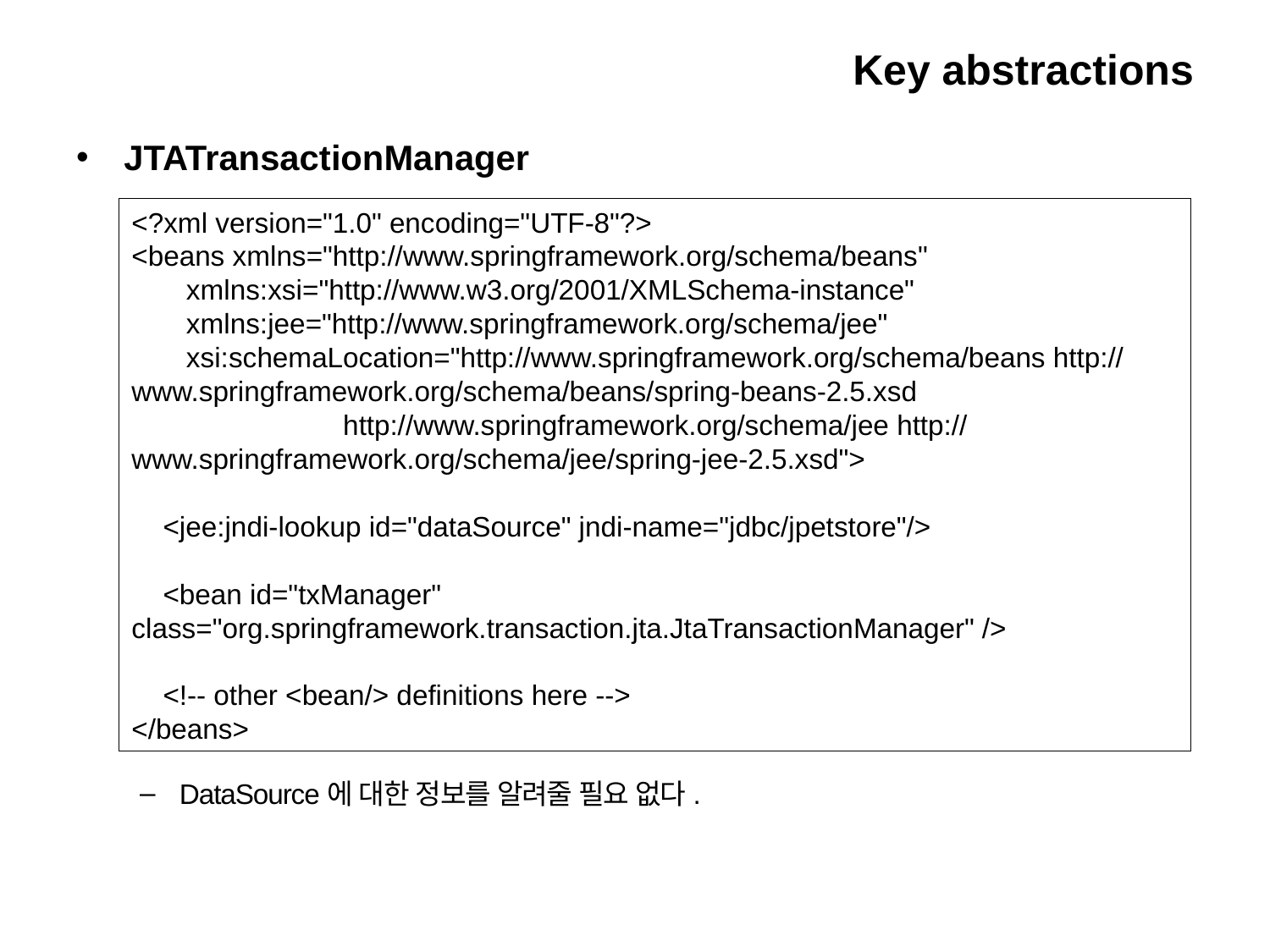

# Key abstractions
JTATransactionManager

DataSource에 대한 정보를 알려줄 필요 없다.
<?xml version="1.0" encoding="UTF-8"?>
<beans xmlns="http://www.springframework.org/schema/beans"
       xmlns:xsi="http://www.w3.org/2001/XMLSchema-instance"
       xmlns:jee="http://www.springframework.org/schema/jee"
       xsi:schemaLocation="http://www.springframework.org/schema/beans http://www.springframework.org/schema/beans/spring-beans-2.5.xsd
                           http://www.springframework.org/schema/jee http://www.springframework.org/schema/jee/spring-jee-2.5.xsd">

    <jee:jndi-lookup id="dataSource" jndi-name="jdbc/jpetstore"/>

    <bean id="txManager" class="org.springframework.transaction.jta.JtaTransactionManager" />

    <!-- other <bean/> definitions here -->
</beans>